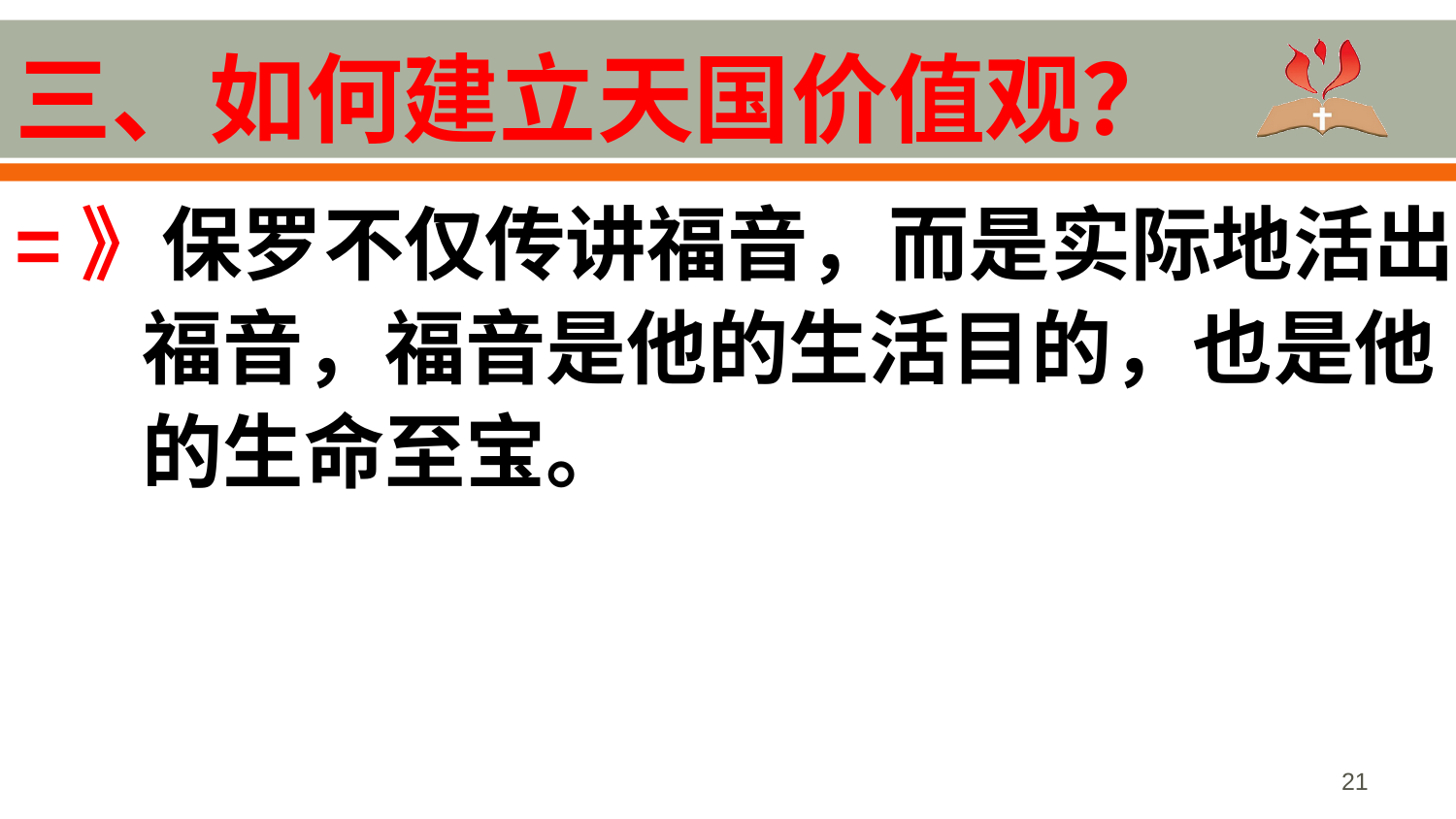

# 三、如何建立天国价值观？
=》保罗不仅传讲福音，而是实际地活出福音，福音是他的生活目的，也是他的生命至宝。
21